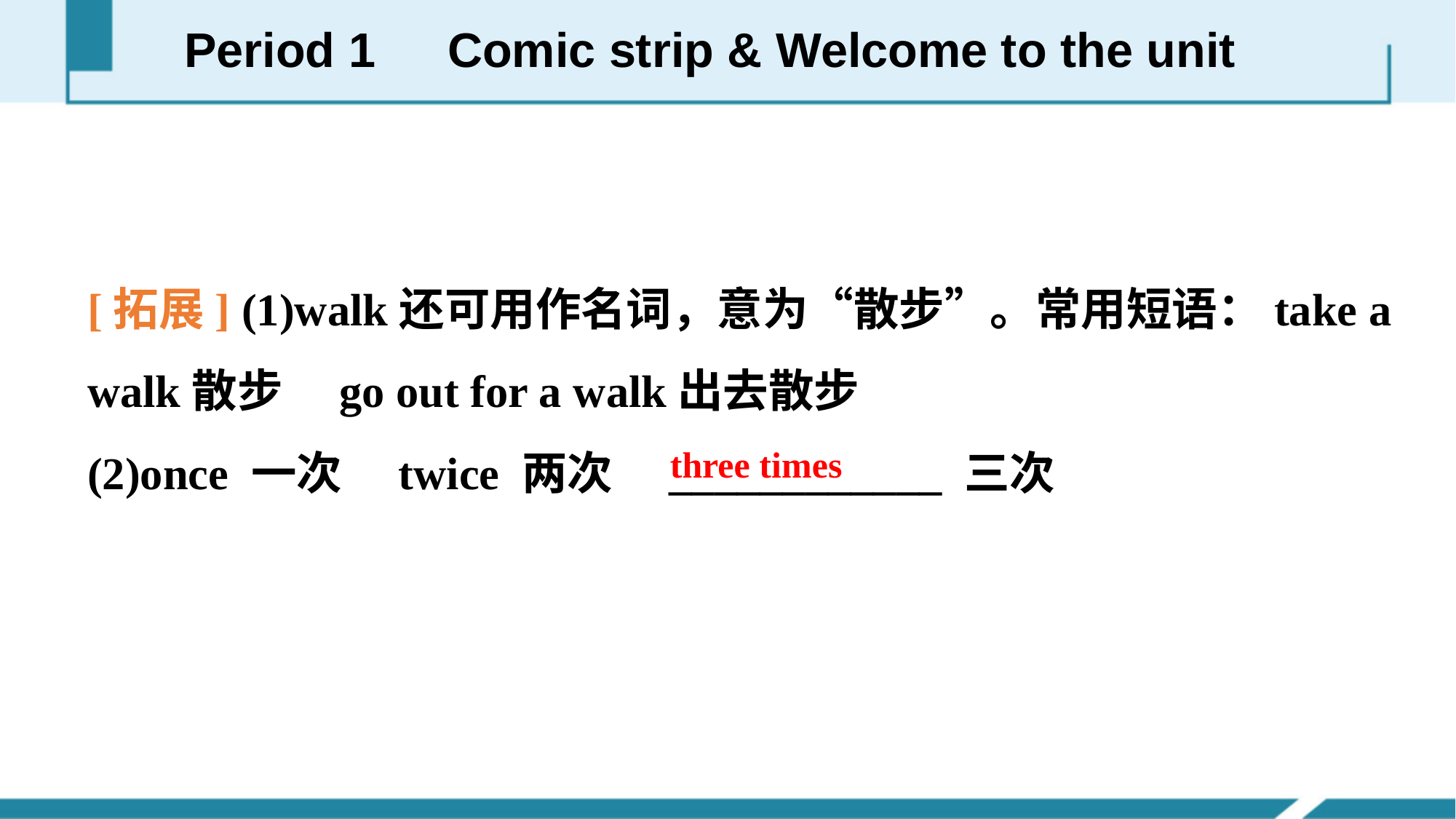

Period 1　Comic strip & Welcome to the unit
[拓展] (1)walk还可用作名词，意为“散步”。常用短语：take a walk散步　go out for a walk出去散步
(2)once 一次　twice 两次　____________ 三次
three times